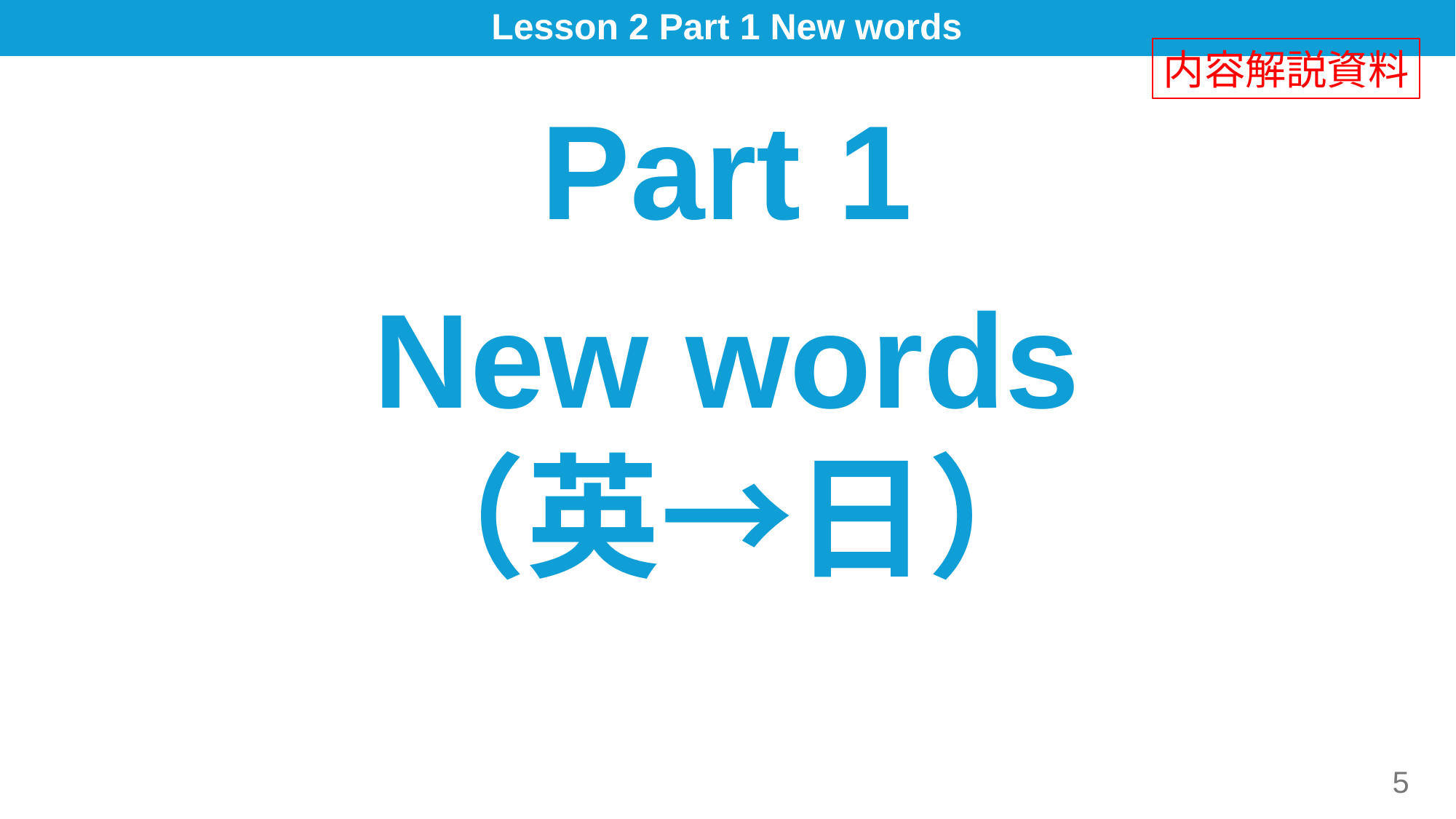

# Lesson 2 Part 1 New words
内容解説資料
Part 1

New words
（英→日）
5